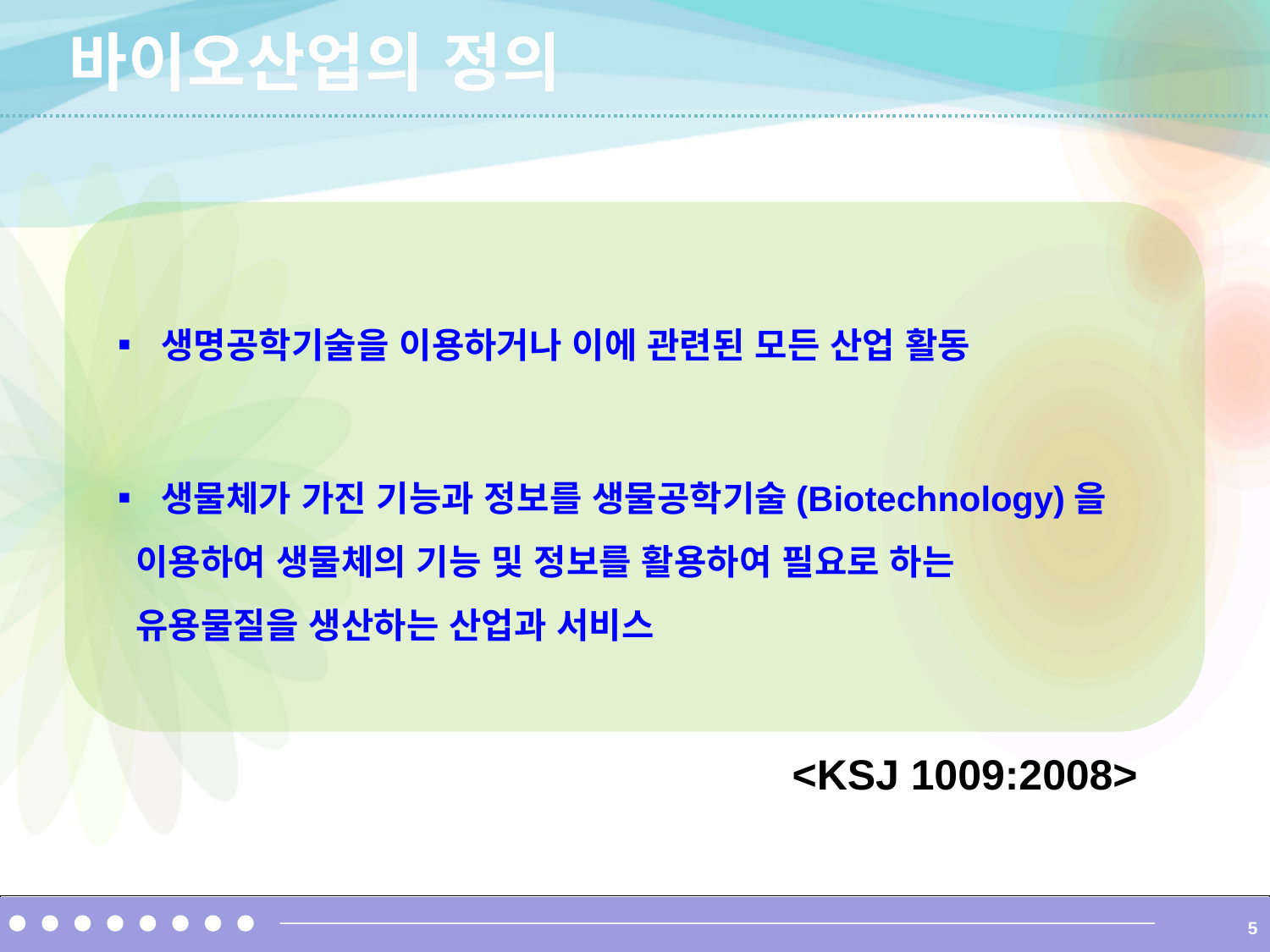

바이오산업의 정의

▪ 생명공학기술을 이용하거나 이에 관련된 모든 산업 활동
▪ 생물체가 가진 기능과 정보를 생물공학기술(Biotechnology)을
  이용하여 생물체의 기능 및 정보를 활용하여 필요로 하는
  유용물질을 생산하는 산업과 서비스
<KSJ 1009:2008>